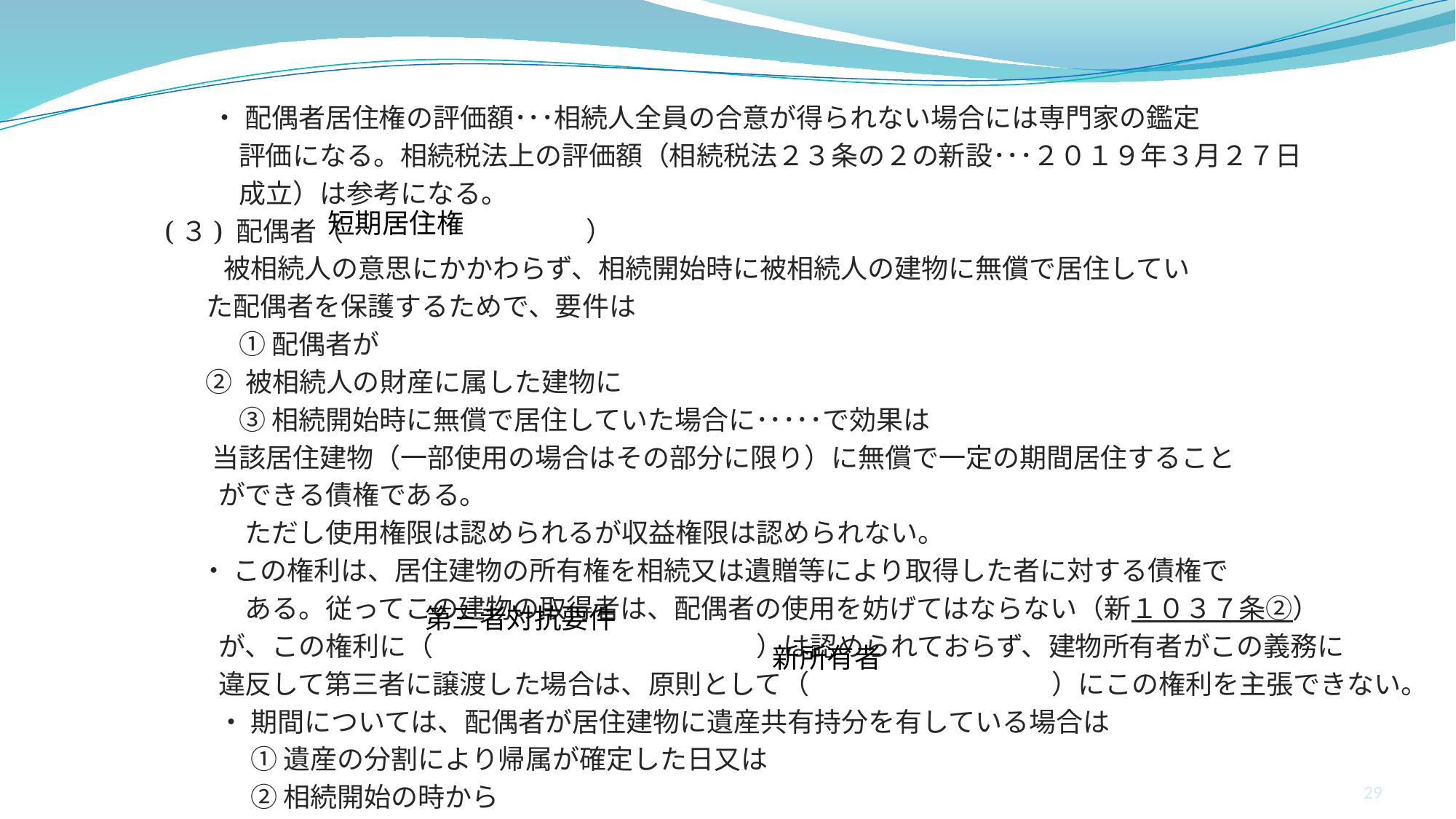

・ 配偶者居住権の評価額･･･相続人全員の合意が得られない場合には専門家の鑑定
　　　評価になる。相続税法上の評価額（相続税法２３条の２の新設･･･２０１９年３月２７日
　　　成立）は参考になる。
 (３) 配偶者（　　　　　　　　　）
　　  被相続人の意思にかかわらず、相続開始時に被相続人の建物に無償で居住してい
       た配偶者を保護するためで、要件は
　　　① 配偶者が
        ② 被相続人の財産に属した建物に
　　　③ 相続開始時に無償で居住していた場合に･････で効果は
        当該居住建物（一部使用の場合はその部分に限り）に無償で一定の期間居住すること
         ができる債権である。
　　　 ただし使用権限は認められるが収益権限は認められない。
      ・ この権利は、居住建物の所有権を相続又は遺贈等により取得した者に対する債権で
　　　 ある。従ってこの建物の取得者は、配偶者の使用を妨げてはならない（新１０３７条②）
         が、この権利に（　　　　　　　　　　　　）は認められておらず、建物所有者がこの義務に
         違反して第三者に譲渡した場合は、原則として（　　　　　　　　　）にこの権利を主張できない。
　　 ・ 期間については、配偶者が居住建物に遺産共有持分を有している場合は
　　　  ① 遺産の分割により帰属が確定した日又は
　　　  ② 相続開始の時から
　　　　　  ６か月を経過した日のいずれか遅い日まで配偶者短期居住権が存続する。

　短期居住権
第三者対抗要件
新所有者
29